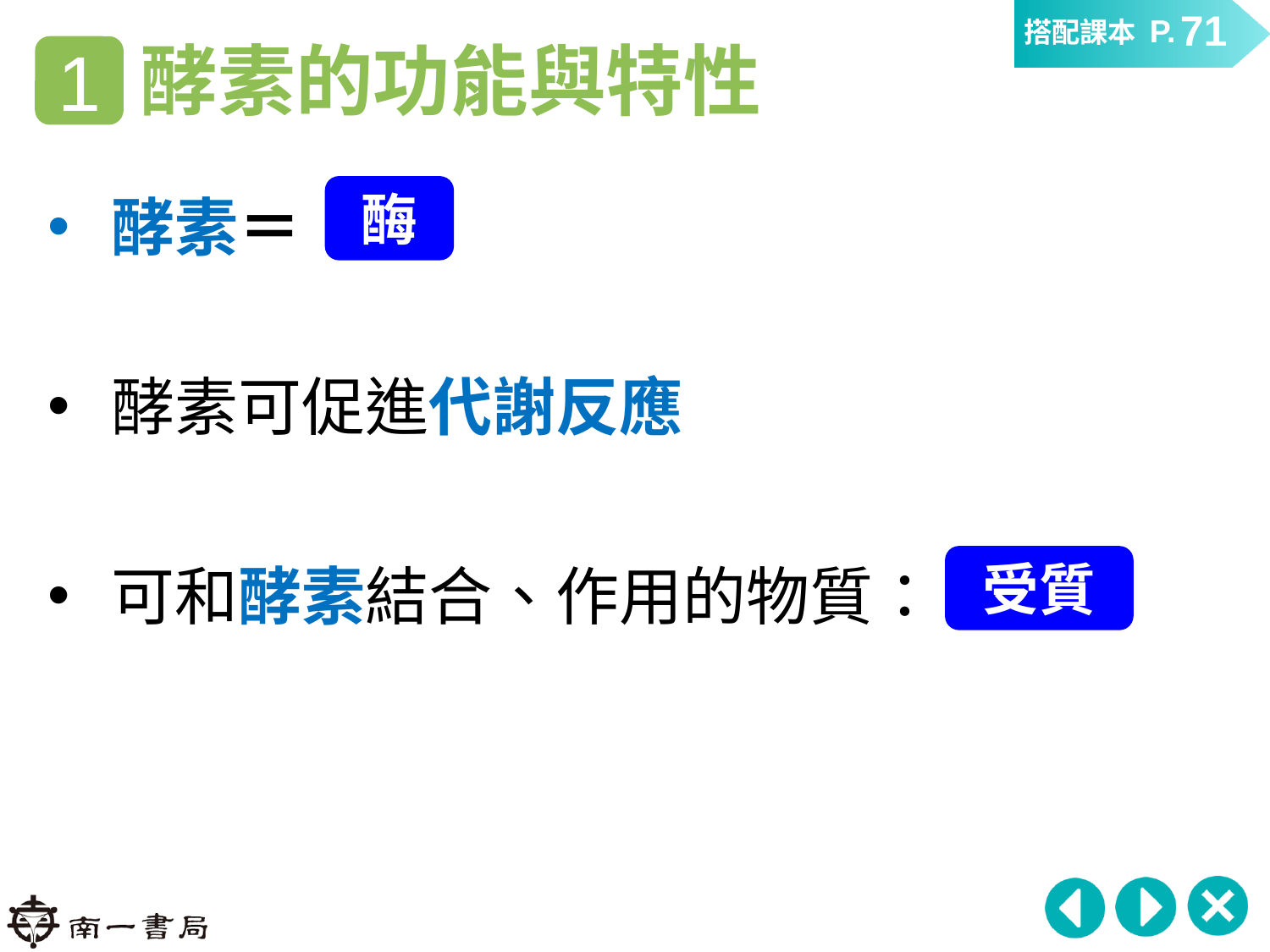

71
酵素的功能與特性
1
酵素＝

酵素可促進代謝反應
酶
可和酵素結合、作用的物質：
受質